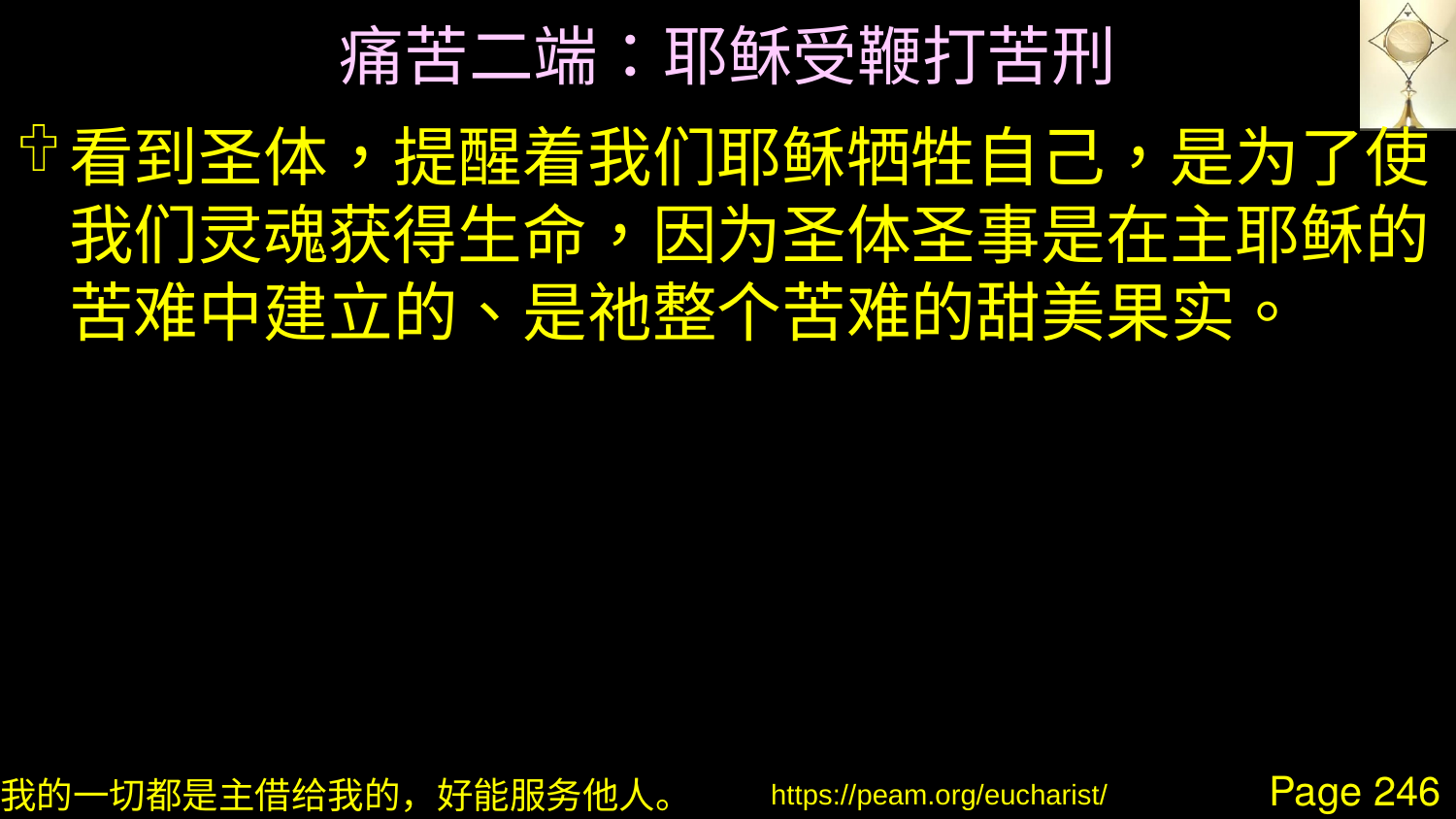

# 痛苦二端：耶稣受鞭打苦刑
看到圣体，提醒着我们耶稣牺牲自己，是为了使我们灵魂获得生命，因为圣体圣事是在主耶稣的苦难中建立的、是祂整个苦难的甜美果实。